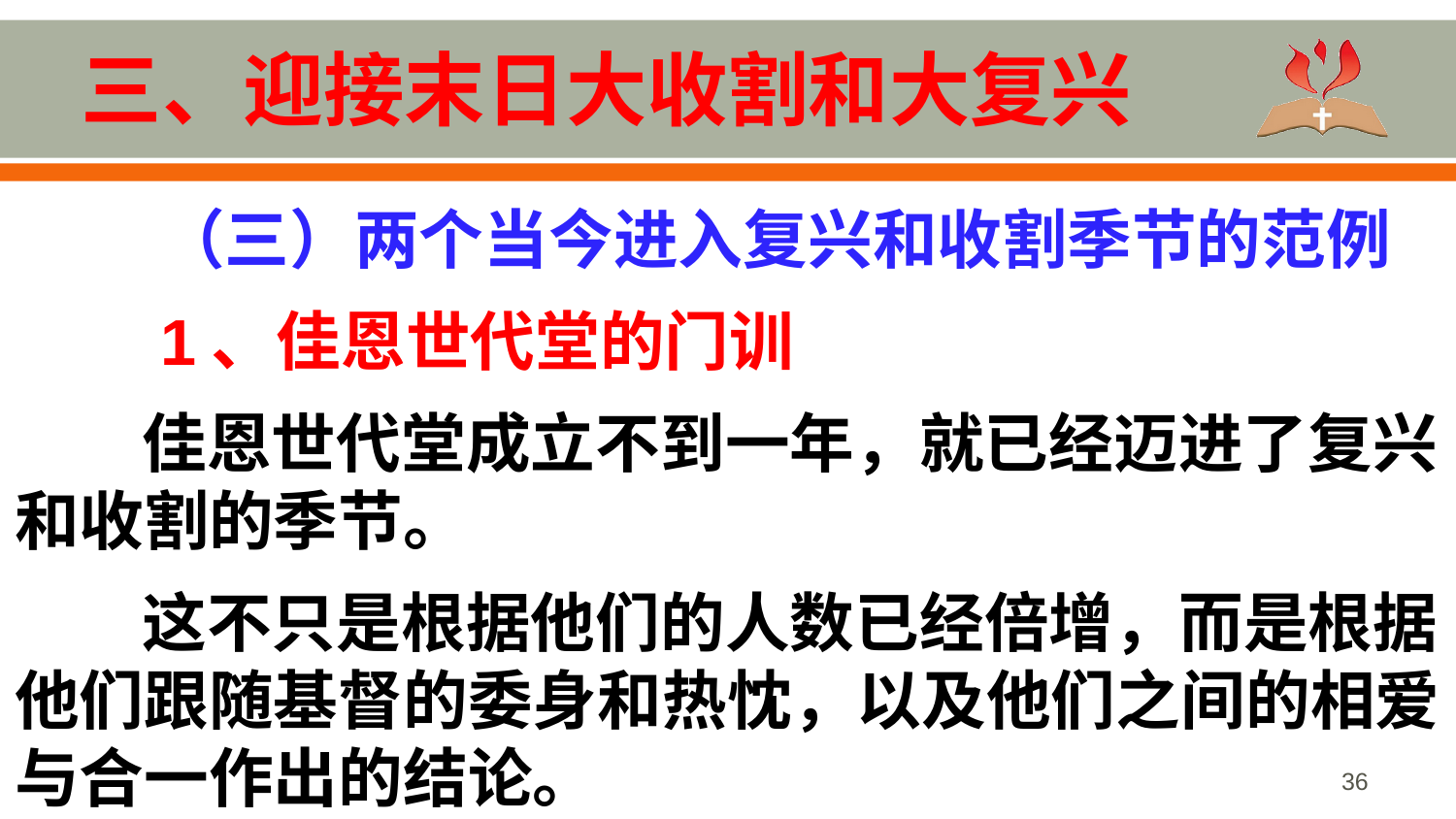

# 三、迎接末日大收割和大复兴
	（三）两个当今进入复兴和收割季节的范例
	1、佳恩世代堂的门训
佳恩世代堂成立不到一年，就已经迈进了复兴和收割的季节。
这不只是根据他们的人数已经倍增，而是根据他们跟随基督的委身和热忱，以及他们之间的相爱与合一作出的结论。

36